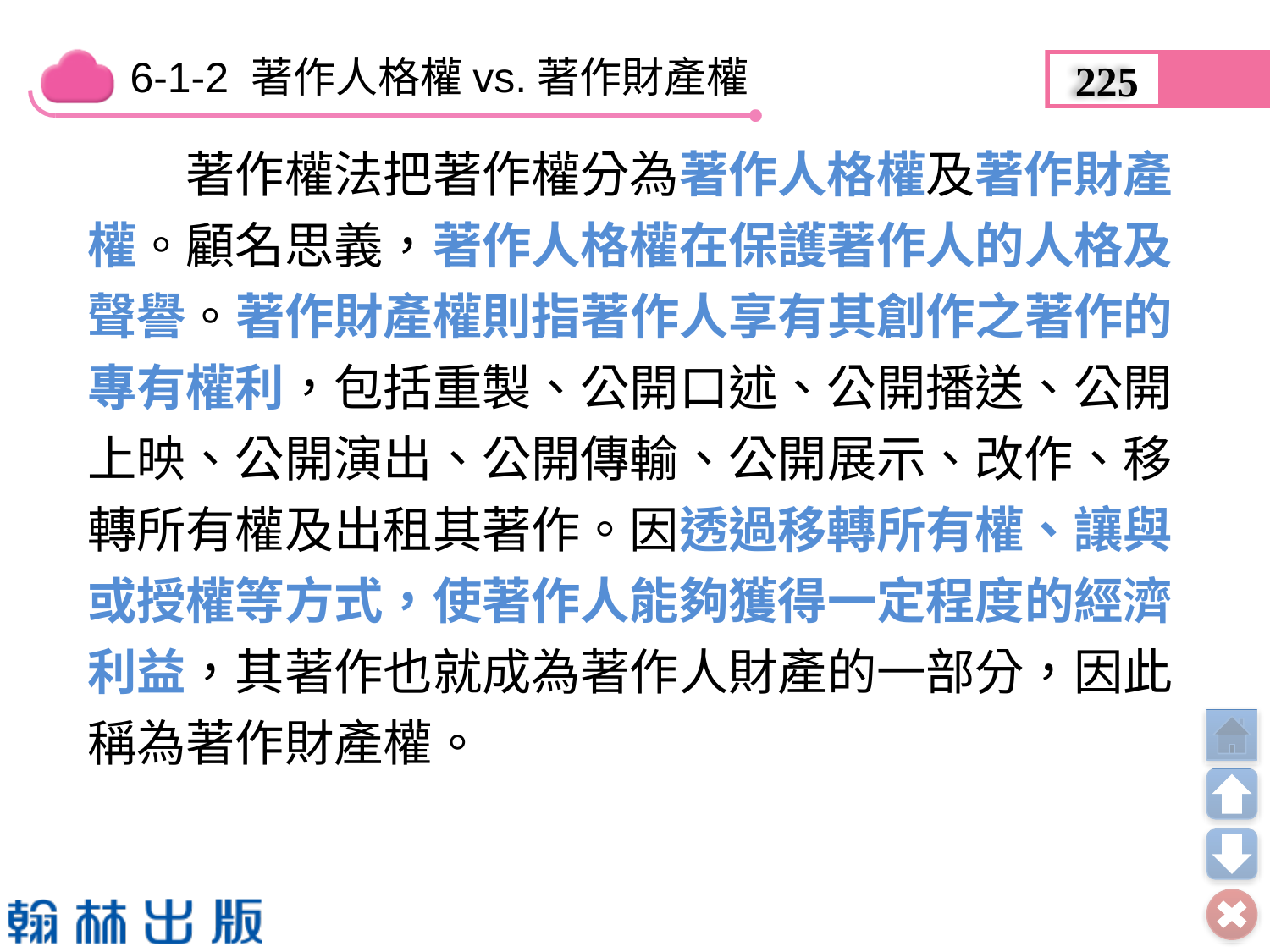

225
　　著作權法把著作權分為著作人格權及著作財產權。顧名思義，著作人格權在保護著作人的人格及聲譽。著作財產權則指著作人享有其創作之著作的專有權利，包括重製、公開口述、公開播送、公開上映、公開演出、公開傳輸、公開展示、改作、移轉所有權及出租其著作。因透過移轉所有權、讓與或授權等方式，使著作人能夠獲得一定程度的經濟利益，其著作也就成為著作人財產的一部分，因此稱為著作財產權。